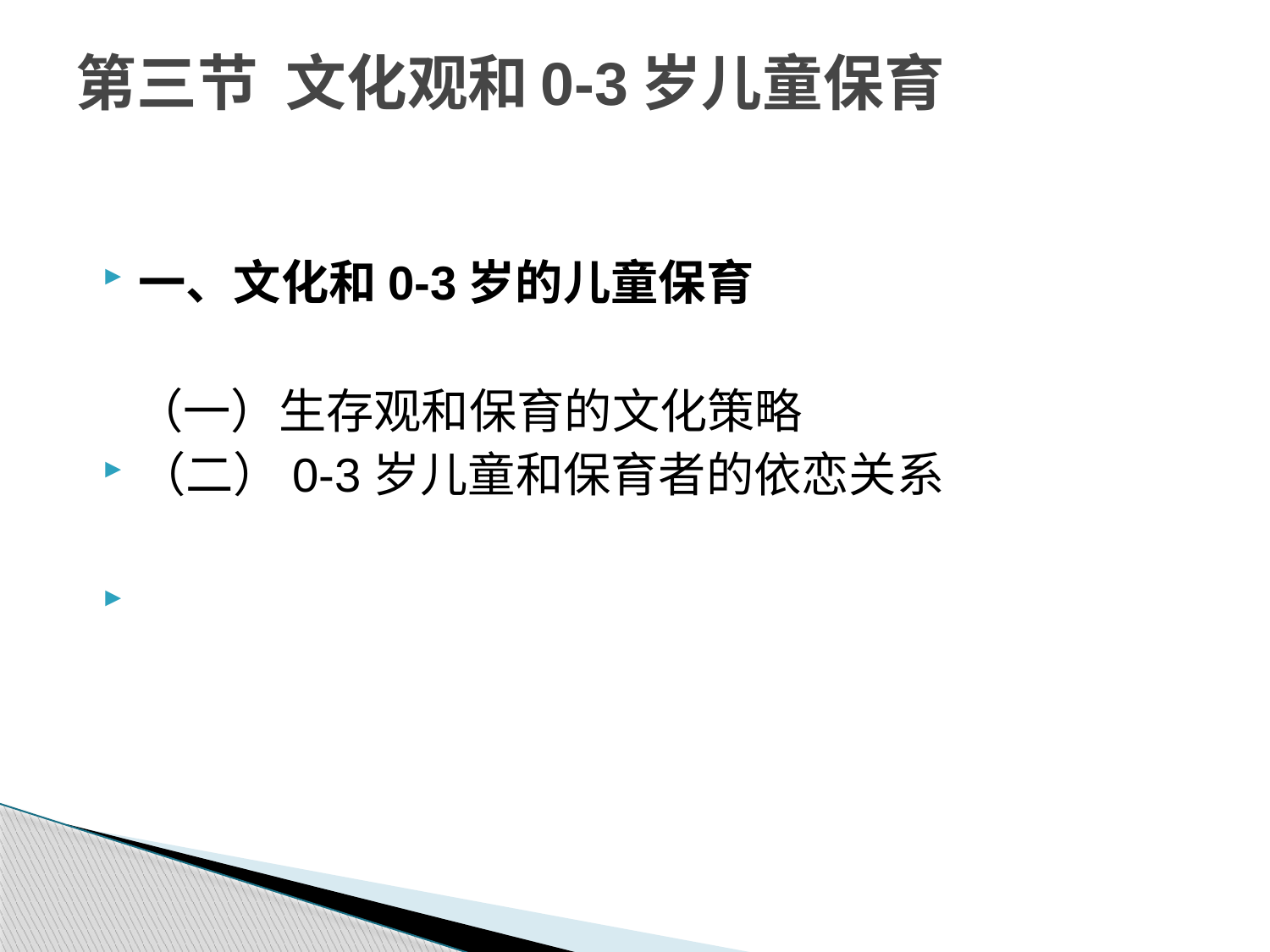

# 第三节  文化观和0-3岁儿童保育
一、文化和0-3岁的儿童保育

  （一）生存观和保育的文化策略
（二）0-3岁儿童和保育者的依恋关系